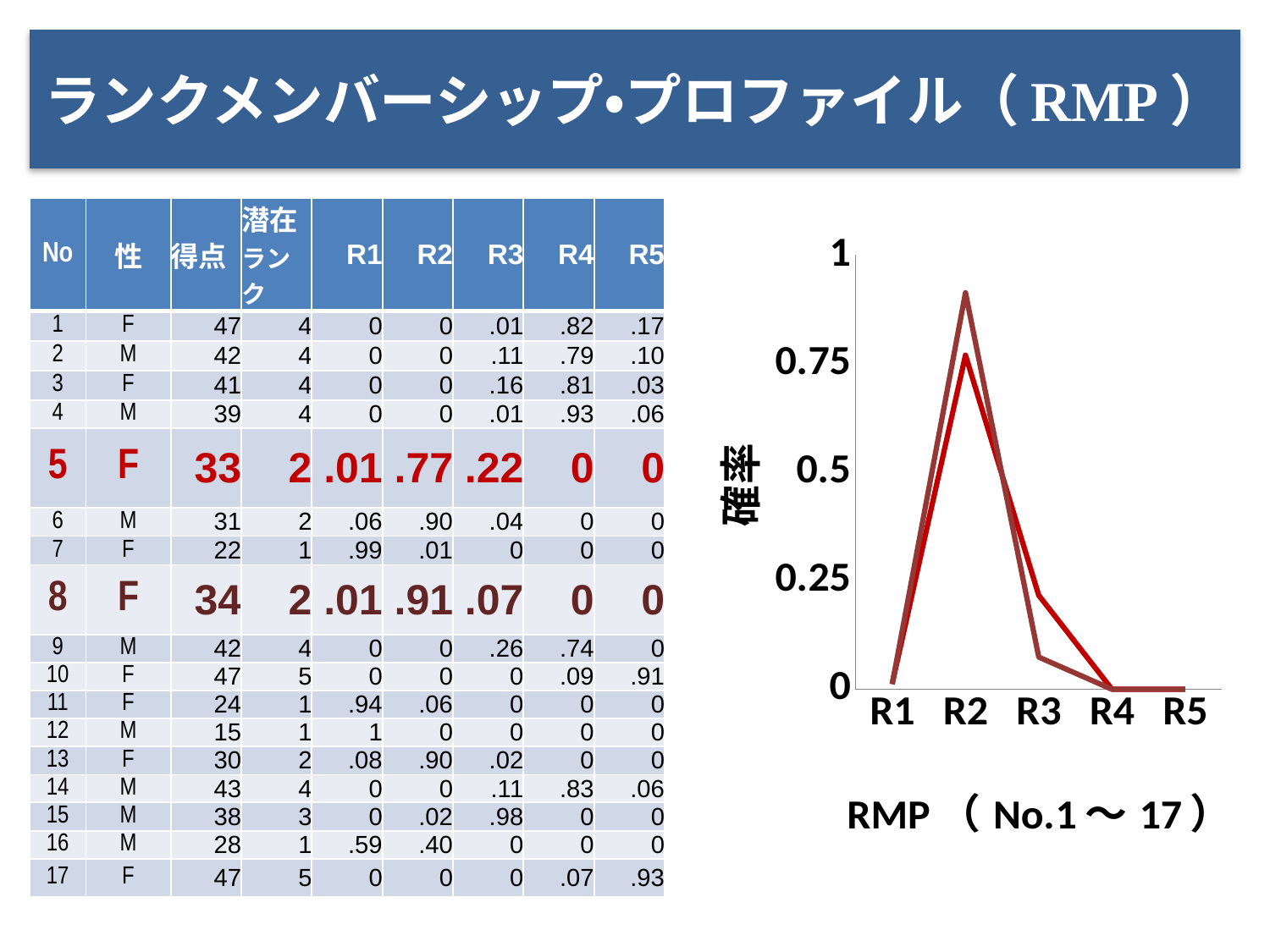

# ランクメンバーシップ・プロファイル（RMP）
| No | 性 | 得点 | 潜在 ランク | R1 | R2 | R3 | R4 | R5 |
| --- | --- | --- | --- | --- | --- | --- | --- | --- |
| 1 | F | 47 | 4 | 0 | 0 | .01 | .82 | .17 |
| 2 | M | 42 | 4 | 0 | 0 | .11 | .79 | .10 |
| 3 | F | 41 | 4 | 0 | 0 | .16 | .81 | .03 |
| 4 | M | 39 | 4 | 0 | 0 | .01 | .93 | .06 |
| 5 | F | 33 | 2 | .01 | .77 | .22 | 0 | 0 |
| 6 | M | 31 | 2 | .06 | .90 | .04 | 0 | 0 |
| 7 | F | 22 | 1 | .99 | .01 | 0 | 0 | 0 |
| 8 | F | 34 | 2 | .01 | .91 | .07 | 0 | 0 |
| 9 | M | 42 | 4 | 0 | 0 | .26 | .74 | 0 |
| 10 | F | 47 | 5 | 0 | 0 | 0 | .09 | .91 |
| 11 | F | 24 | 1 | .94 | .06 | 0 | 0 | 0 |
| 12 | M | 15 | 1 | 1 | 0 | 0 | 0 | 0 |
| 13 | F | 30 | 2 | .08 | .90 | .02 | 0 | 0 |
| 14 | M | 43 | 4 | 0 | 0 | .11 | .83 | .06 |
| 15 | M | 38 | 3 | 0 | .02 | .98 | 0 | 0 |
| 16 | M | 28 | 1 | .59 | .40 | 0 | 0 | 0 |
| 17 | F | 47 | 5 | 0 | 0 | 0 | .07 | .93 |

### Chart: RMP（No.1～17）

| Category |  |  |
|---|---|---|
| R1 | 0.013081502665806695 | 0.011604689681237729 |
| R2 | 0.7702200045244334 | 0.9141093679334465 |
| R3 | 0.21658687817096942 | 0.07428160073286595 |
| R4 | 0.00011160457726070397 | 4.341524608825511e-06 |
| R5 | 1.0061532243887928e-08 | 1.2784102151776177e-10 |